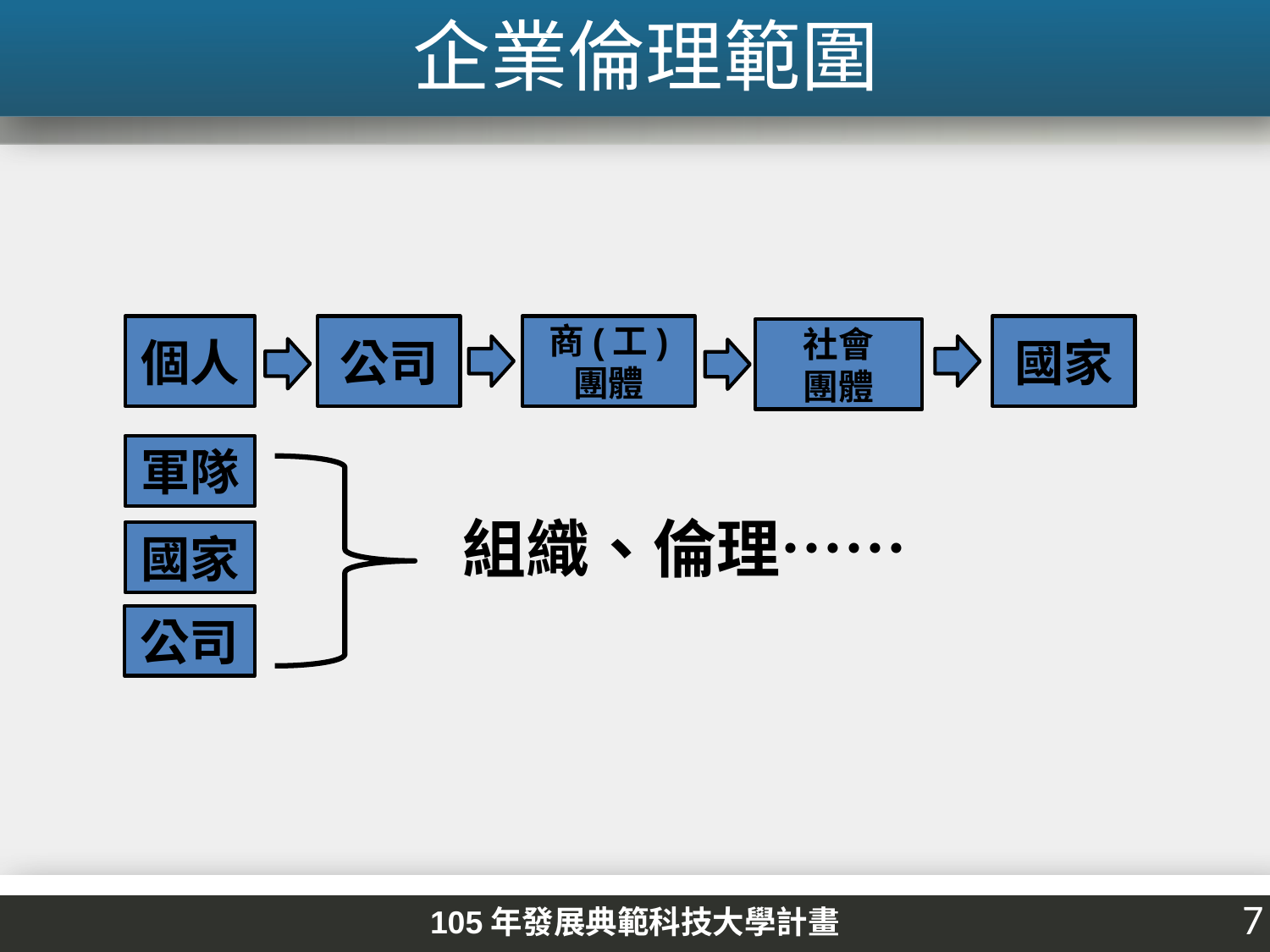

# 企業倫理範圍
個人
公司
商(工)
團體
國家
社會
團體

軍隊

組織、倫理……
國家
公司